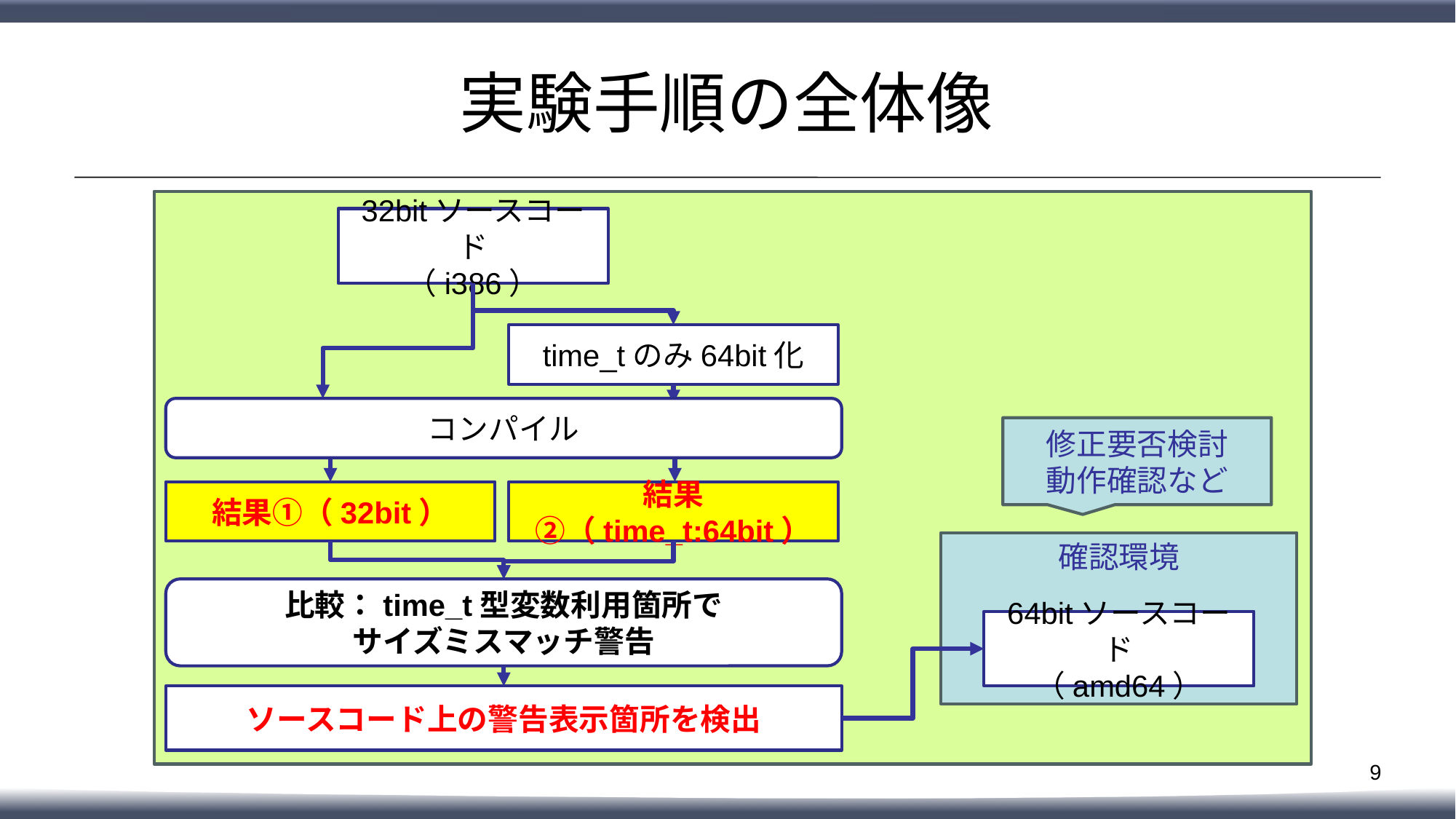

# 実験手順の全体像

32bitソースコード
（i386）
time_tのみ64bit化
コンパイル

修正要否検討
動作確認など
結果①（32bit）
結果②（time_t:64bit）
確認環境
64bitソースコード
（amd64）
比較：time_t型変数利用箇所で
サイズミスマッチ警告
ソースコード上の警告表示箇所を検出
9